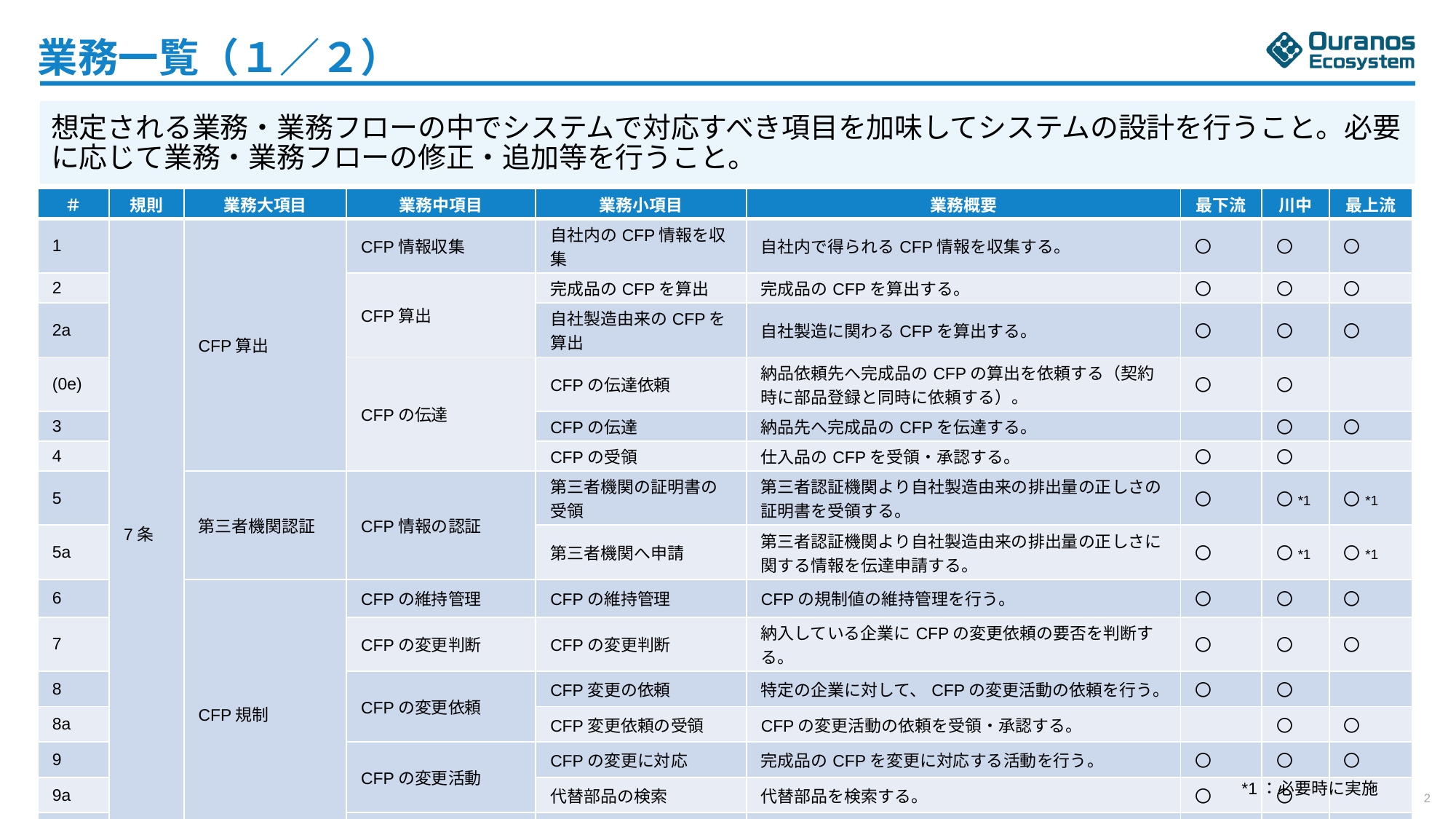

業務一覧（１／２）
想定される業務・業務フローの中でシステムで対応すべき項目を加味してシステムの設計を行うこと。必要に応じて業務・業務フローの修正・追加等を行うこと。
| ＃ | 規則 | 業務大項目 | 業務中項目 | 業務小項目 | 業務概要 | 最下流 | 川中 | 最上流 |
| --- | --- | --- | --- | --- | --- | --- | --- | --- |
| 1 | 7条 | CFP算出 | CFP情報収集 | 自社内のCFP情報を収集 | 自社内で得られるCFP情報を収集する。 | 〇 | 〇 | 〇 |
| 2 |  |  | CFP算出 | 完成品のCFPを算出 | 完成品のCFPを算出する。 | 〇 | 〇 | 〇 |
| 2a |  |  |  | 自社製造由来のCFPを算出 | 自社製造に関わるCFPを算出する。 | 〇 | 〇 | 〇 |
| (0e) |  |  | CFPの伝達 | CFPの伝達依頼 | 納品依頼先へ完成品のCFPの算出を依頼する（契約時に部品登録と同時に依頼する）。 | 〇 | 〇 |  |
| 3 |  |  |  | CFPの伝達 | 納品先へ完成品のCFPを伝達する。 |  | 〇 | 〇 |
| 4 |  |  |  | CFPの受領 | 仕入品のCFPを受領・承認する。 | 〇 | 〇 |  |
| 5 |  | 第三者機関認証 | CFP情報の認証 | 第三者機関の証明書の受領 | 第三者認証機関より自社製造由来の排出量の正しさの証明書を受領する。 | 〇 | 〇\*1 | 〇\*1 |
| 5a |  |  |  | 第三者機関へ申請 | 第三者認証機関より自社製造由来の排出量の正しさに関する情報を伝達申請する。 | 〇 | 〇\*1 | 〇\*1 |
| 6 |  | CFP規制 | CFPの維持管理 | CFPの維持管理 | CFPの規制値の維持管理を行う。 | 〇 | 〇 | 〇 |
| 7 |  |  | CFPの変更判断 | CFPの変更判断 | 納入している企業にCFPの変更依頼の要否を判断する。 | 〇 | 〇 | 〇 |
| 8 |  |  | CFPの変更依頼 | CFP変更の依頼 | 特定の企業に対して、CFPの変更活動の依頼を行う。 | 〇 | 〇 |  |
| 8a |  |  |  | CFP変更依頼の受領 | CFPの変更活動の依頼を受領・承認する。 |  | 〇 | 〇 |
| 9 |  |  | CFPの変更活動 | CFPの変更に対応 | 完成品のCFPを変更に対応する活動を行う。 | 〇 | 〇 | 〇 |
| 9a |  |  |  | 代替部品の検索 | 代替部品を検索する。 | 〇 | 〇 |  |
| 10 |  |  | CFPの変更申請 | CFPの変更申請 | 最上流・川中が川下（最下流）に変更申請を行う。 |  | 〇 | 〇 |
*1：必要時に実施